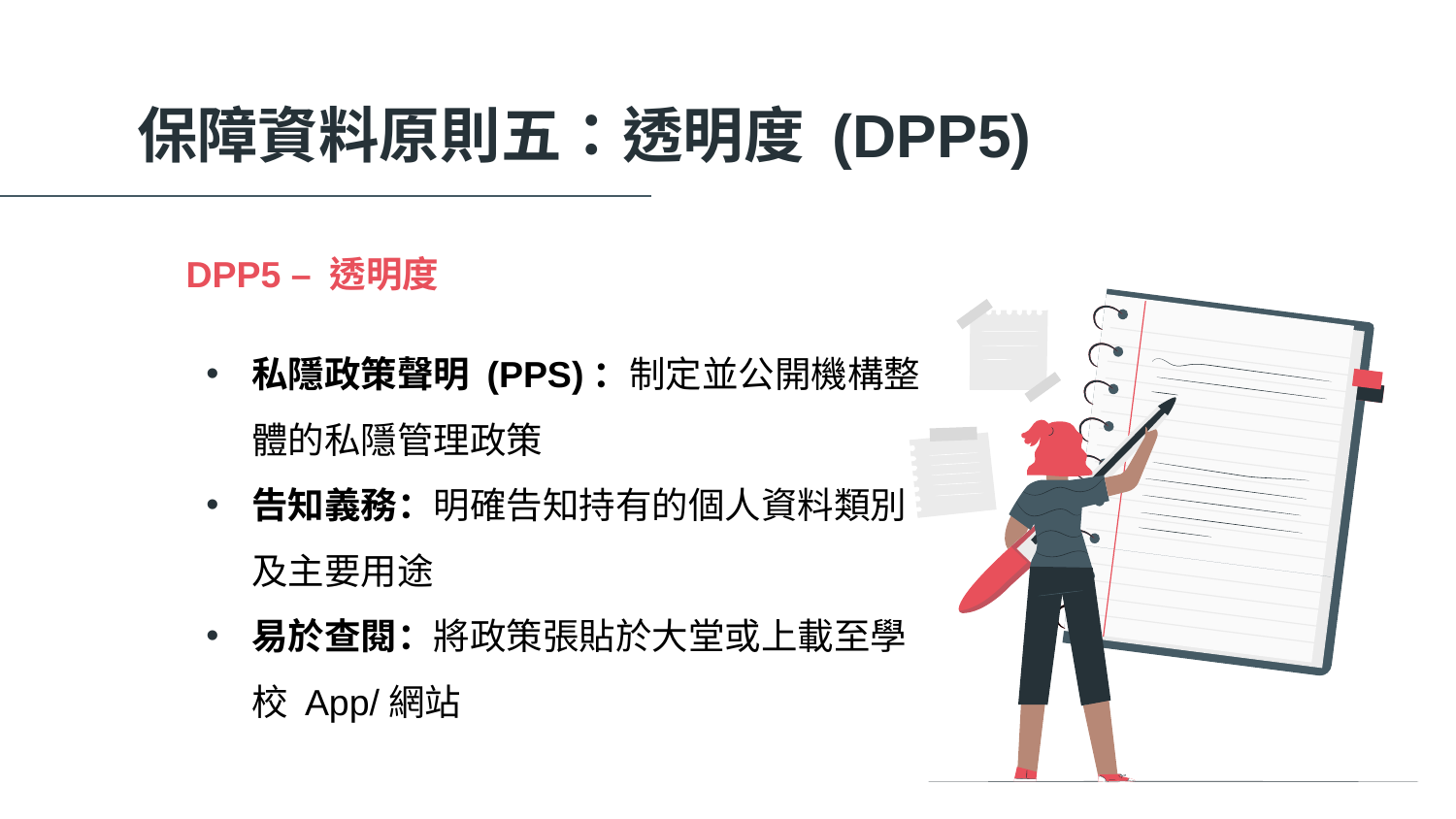

保障資料原則五：透明度 (DPP5)
# DPP5 – 透明度

私隱政策聲明 (PPS)：制定並公開機構整體的私隱管理政策
告知義務：明確告知持有的個人資料類別及主要用途
易於查閱：將政策張貼於大堂或上載至學校 App/網站